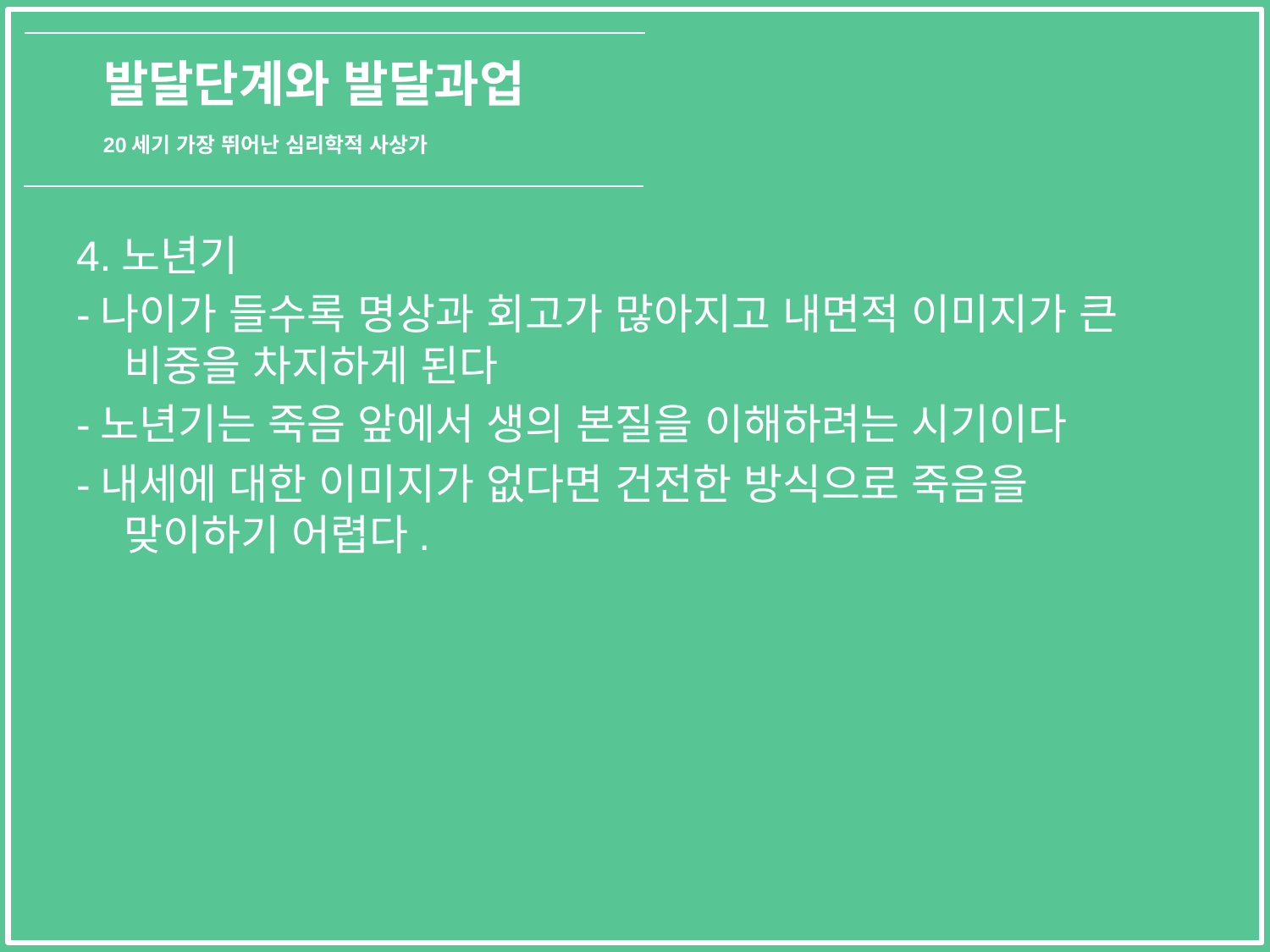

발달단계와 발달과업
20세기 가장 뛰어난 심리학적 사상가
4.노년기
-나이가 들수록 명상과 회고가 많아지고 내면적 이미지가 큰 비중을 차지하게 된다
-노년기는 죽음 앞에서 생의 본질을 이해하려는 시기이다
-내세에 대한 이미지가 없다면 건전한 방식으로 죽음을 맞이하기 어렵다.